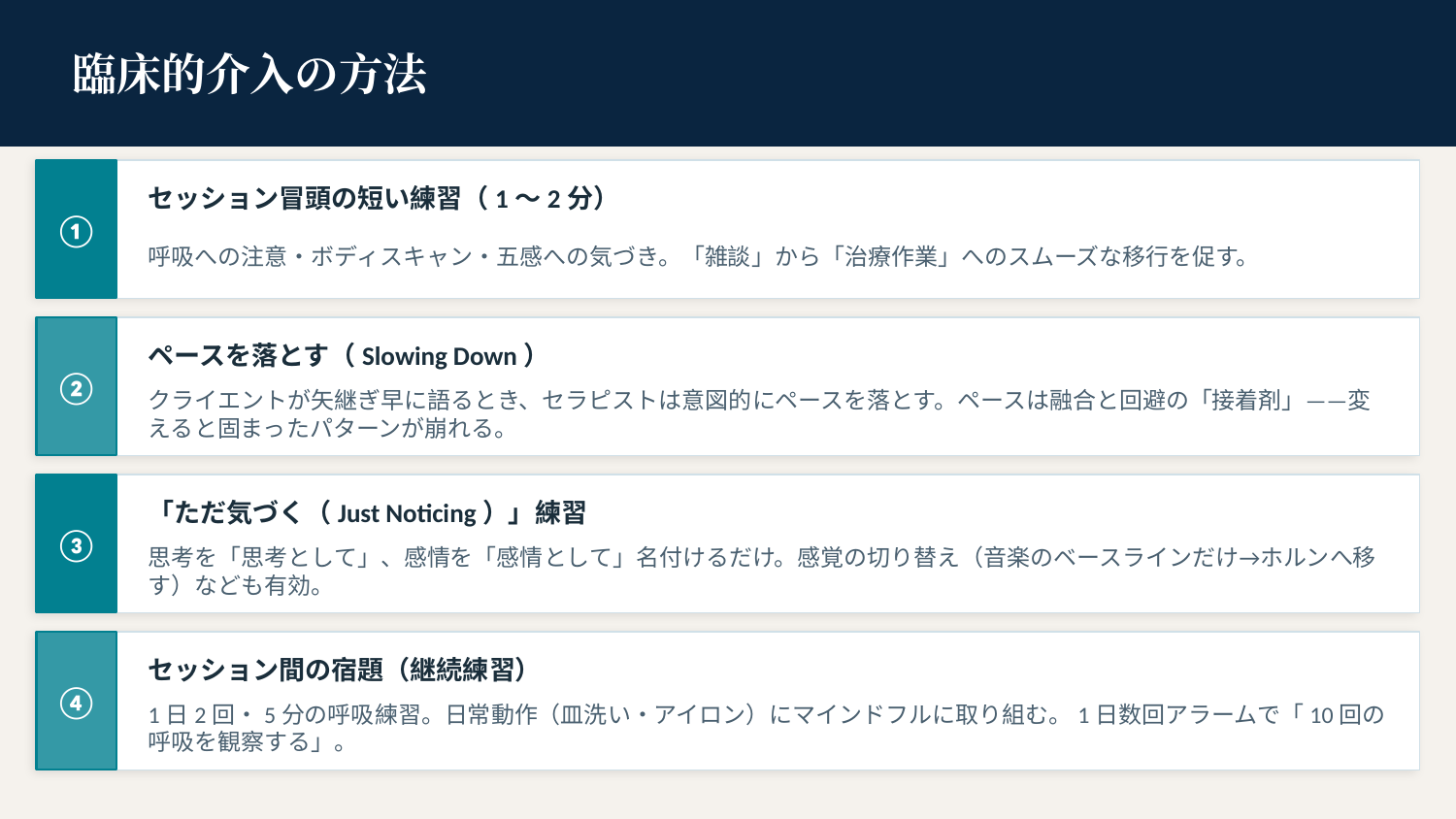

臨床的介入の方法

①
セッション冒頭の短い練習（1〜2分）
呼吸への注意・ボディスキャン・五感への気づき。「雑談」から「治療作業」へのスムーズな移行を促す。

②
ペースを落とす（Slowing Down）
クライエントが矢継ぎ早に語るとき、セラピストは意図的にペースを落とす。ペースは融合と回避の「接着剤」——変えると固まったパターンが崩れる。

③
「ただ気づく（Just Noticing）」練習
思考を「思考として」、感情を「感情として」名付けるだけ。感覚の切り替え（音楽のベースラインだけ→ホルンへ移す）なども有効。

④
セッション間の宿題（継続練習）
1日2回・5分の呼吸練習。日常動作（皿洗い・アイロン）にマインドフルに取り組む。1日数回アラームで「10回の呼吸を観察する」。